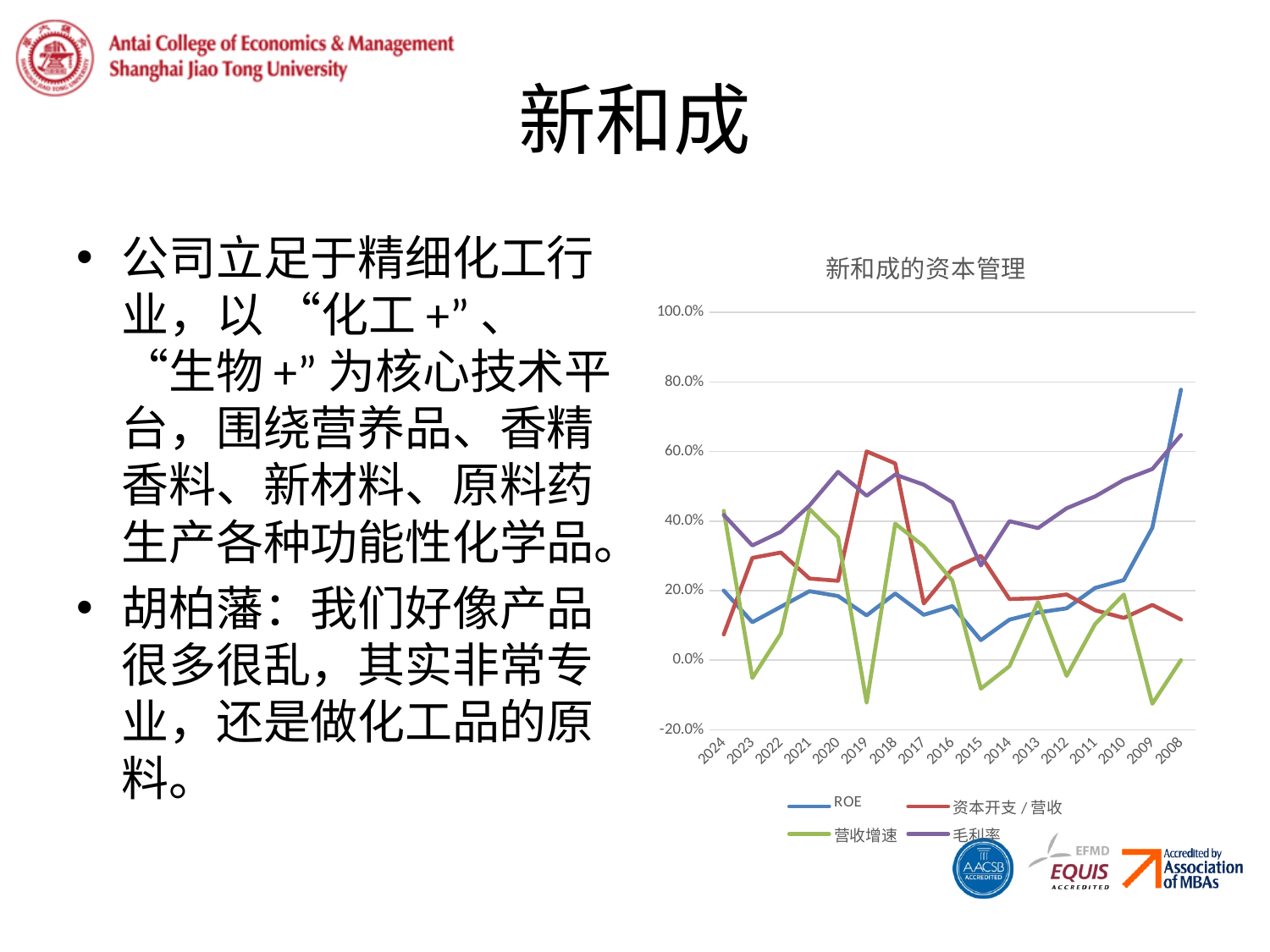

# 新和成
公司立足于精细化工行业，以 “化工+”、“生物+”为核心技术平台，围绕营养品、香精香料、新材料、原料药生产各种功能性化学品。
胡柏藩：我们好像产品很多很乱，其实非常专业，还是做化工品的原料。

### Chart: 新和成的资本管理

| Category | ROE | 资本开支/营收 | 营收增速 | 毛利率 |
|---|---|---|---|---|
| 2024 | 0.20012093982193221 | 0.07403190607178602 | 0.42953324561042017 | 0.4177585359523814 |
| 2023 | 0.10902139554627194 | 0.2940833406487213 | -0.05130213382159454 | 0.3297743788805597 |
| 2022 | 0.1535649024758769 | 0.30952031683927095 | 0.07676686962825241 | 0.36937926837684115 |
| 2021 | 0.19835572675083846 | 0.23467543302893773 | 0.4347360876744426 | 0.4450399412714799 |
| 2020 | 0.18430456768544148 | 0.22812776284824662 | 0.35337981141513897 | 0.5416690598343368 |
| 2019 | 0.12871559580262545 | 0.6004203998410755 | -0.12234850853095636 | 0.4728139201047151 |
| 2018 | 0.19169159993551427 | 0.5659748897137621 | 0.39265934470872543 | 0.5337418945892934 |
| 2017 | 0.13037251090290033 | 0.16291367646194177 | 0.3276703656319442 | 0.5046910974215331 |
| 2016 | 0.1555155790441849 | 0.26257976717005194 | 0.22857409321490962 | 0.4542760283767741 |
| 2015 | 0.05758222287825821 | 0.2998326245120068 | -0.08204827941881498 | 0.2721882788499698 |
| 2014 | 0.11648001512152273 | 0.17565493587594014 | -0.017327093595198906 | 0.3997530431468236 |
| 2013 | 0.13712380914028047 | 0.17816685065686755 | 0.16693690549213902 | 0.3799308722924256 |
| 2012 | 0.14895459919944215 | 0.18886627604785183 | -0.045366607923986724 | 0.43684671343903586 |
| 2011 | 0.20773264514130532 | 0.14345817316057763 | 0.10412210548998346 | 0.47105355145753863 |
| 2010 | 0.2302342455830685 | 0.12136299237016292 | 0.1887494456952481 | 0.5184013496093594 |
| 2009 | 0.3809913177428699 | 0.15875025860654307 | -0.12545015976796103 | 0.5498468511004596 |
| 2008 | 0.7779131780204768 | 0.11686107593921634 | 0.0 | 0.64724803900153 |